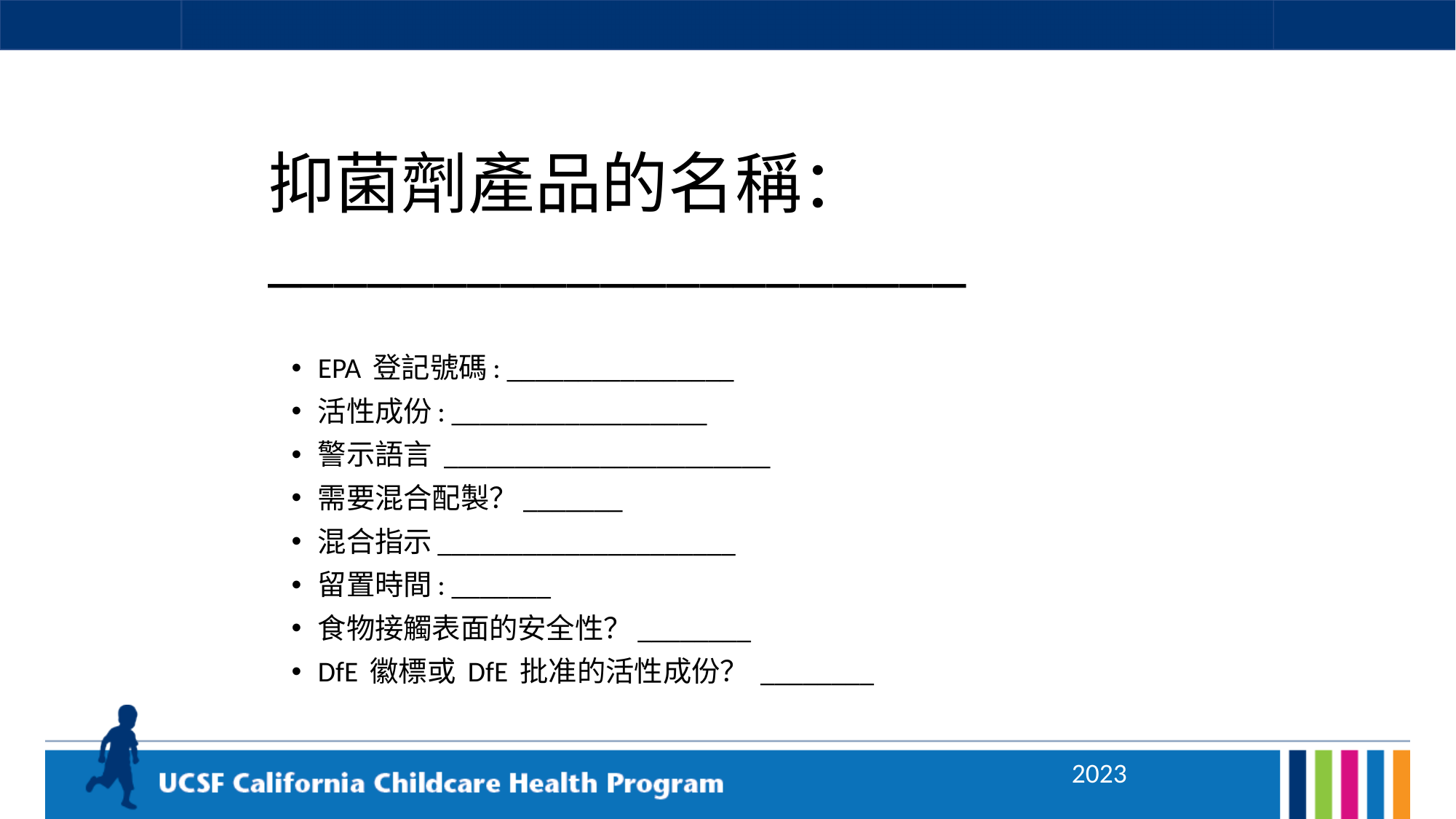

# 抑菌劑產品的名稱： _____________________
EPA 登記號碼: ________________
活性成份: __________________
警示語言 _______________________
需要混合配製？_______
混合指示_____________________
留置時間: _______
食物接觸表面的安全性？________
DfE 徽標或 DfE 批准的活性成份？ ________

2023